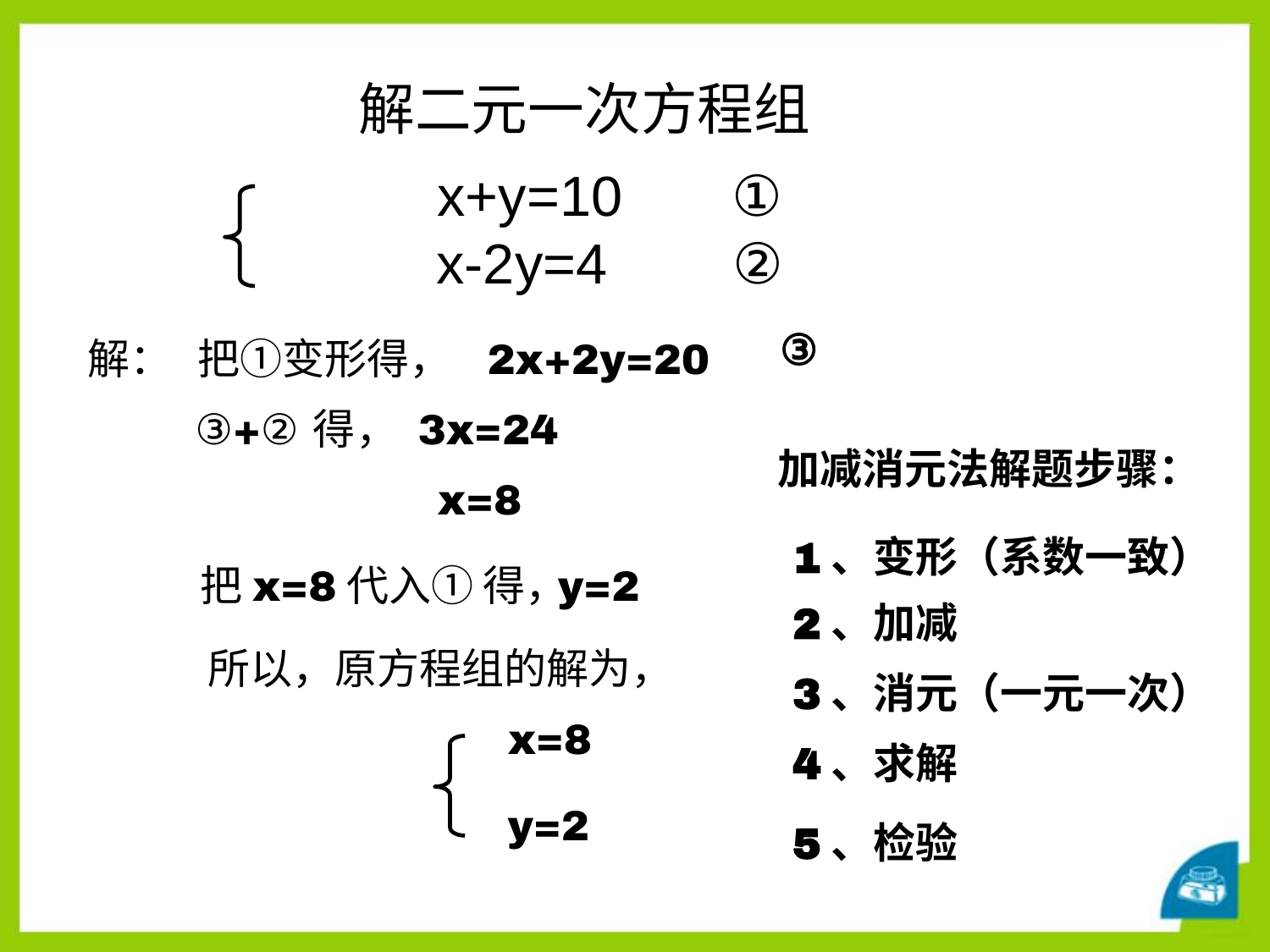

解二元一次方程组
x+y=10       ①
x-2y=4        ②

③
解：
把①变形得，
2x+2y=20
3x=24
③+②得，
加减消元法解题步骤：
x=8
1、变形（系数一致）
把x=8代入① 得，
y=2
2、加减
所以，原方程组的解为，
3、消元（一元一次）
x=8
4、求解

y=2
5、检验